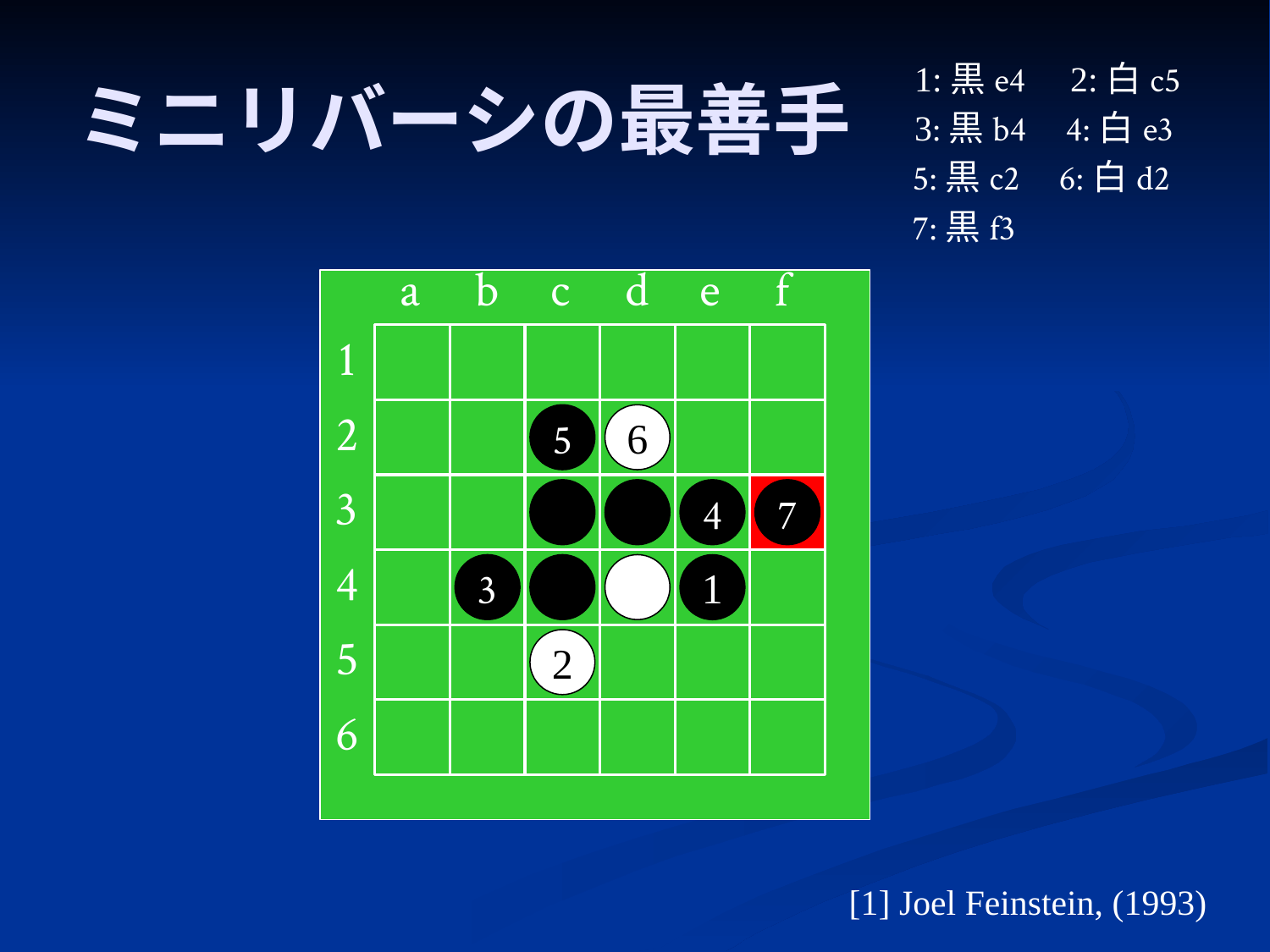

# ミニリバーシの最善手
  1:黒e4     2:白c5
  3:黒b4     4:白e3
  5:黒c2     6:白d2
  7:黒f3
b
a
c
d
e
f

1

2

3

4

5

6

5
6

4
7
3

1
2
[1] Joel Feinstein, (1993)